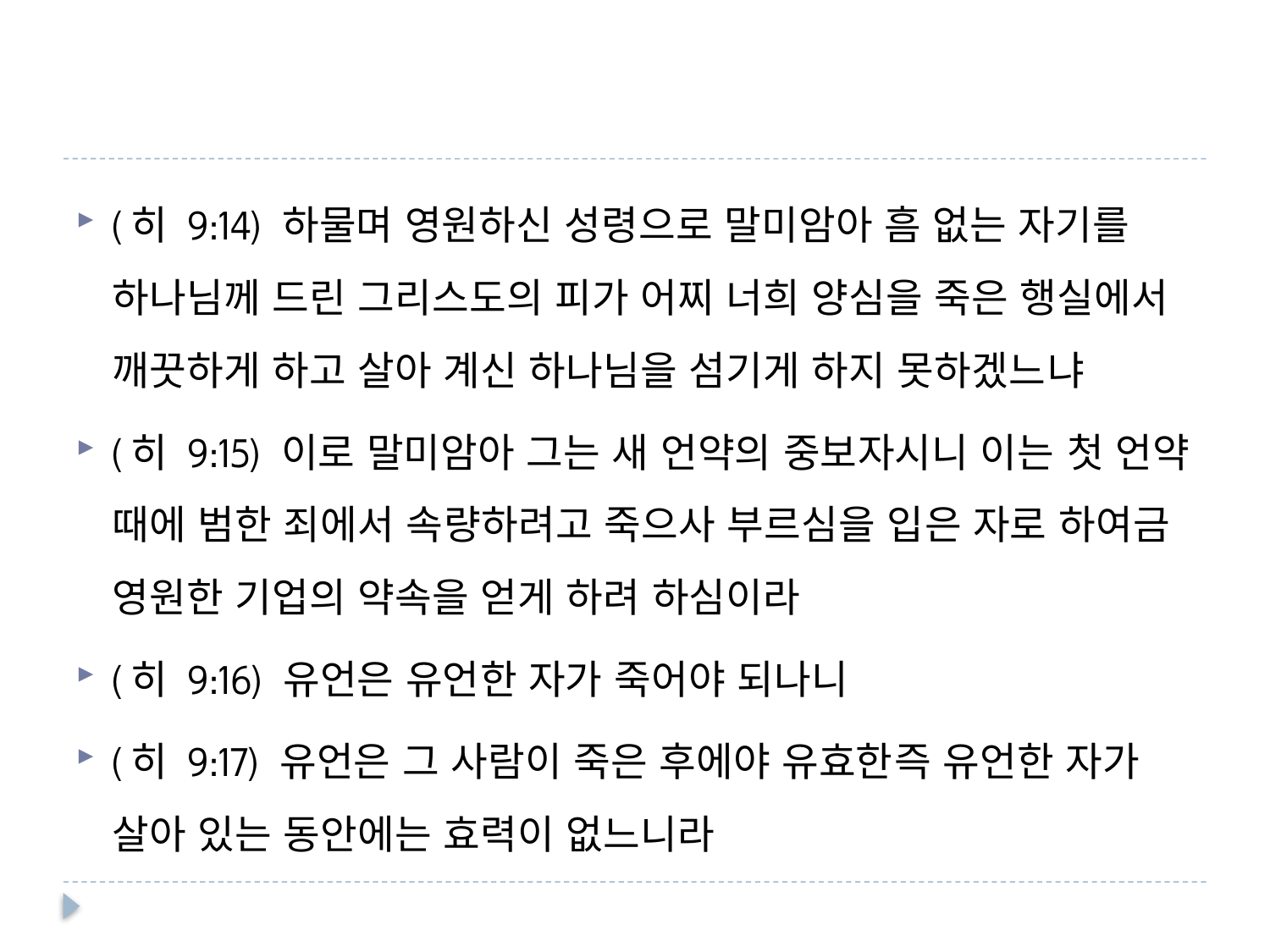

#
(히 9:14) 하물며 영원하신 성령으로 말미암아 흠 없는 자기를 하나님께 드린 그리스도의 피가 어찌 너희 양심을 죽은 행실에서 깨끗하게 하고 살아 계신 하나님을 섬기게 하지 못하겠느냐
(히 9:15) 이로 말미암아 그는 새 언약의 중보자시니 이는 첫 언약 때에 범한 죄에서 속량하려고 죽으사 부르심을 입은 자로 하여금 영원한 기업의 약속을 얻게 하려 하심이라
(히 9:16) 유언은 유언한 자가 죽어야 되나니
(히 9:17) 유언은 그 사람이 죽은 후에야 유효한즉 유언한 자가 살아 있는 동안에는 효력이 없느니라